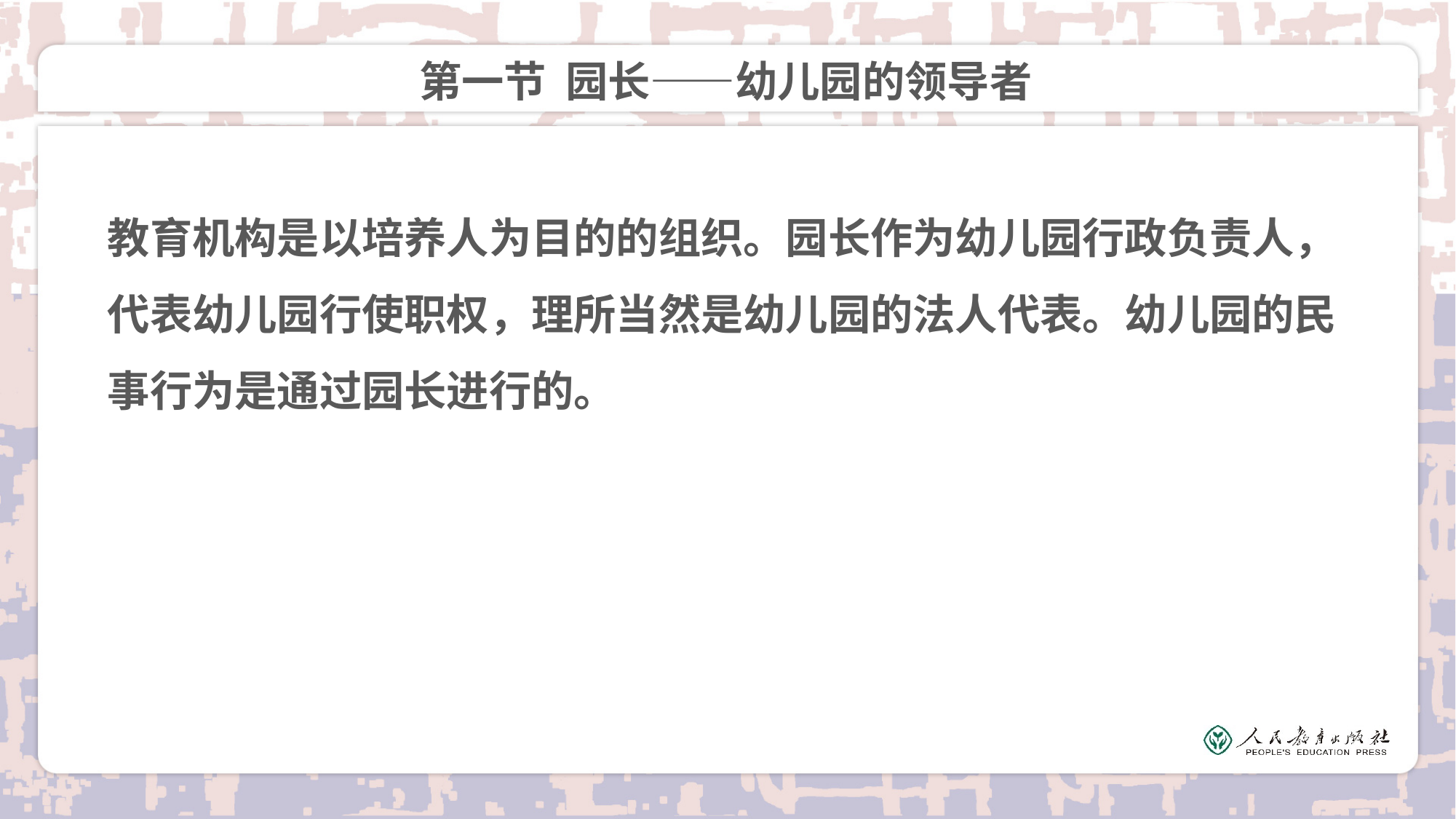

# 第一节  园长——幼儿园的领导者
教育机构是以培养人为目的的组织。园长作为幼儿园行政负责人，代表幼儿园行使职权，理所当然是幼儿园的法人代表。幼儿园的民事行为是通过园长进行的。